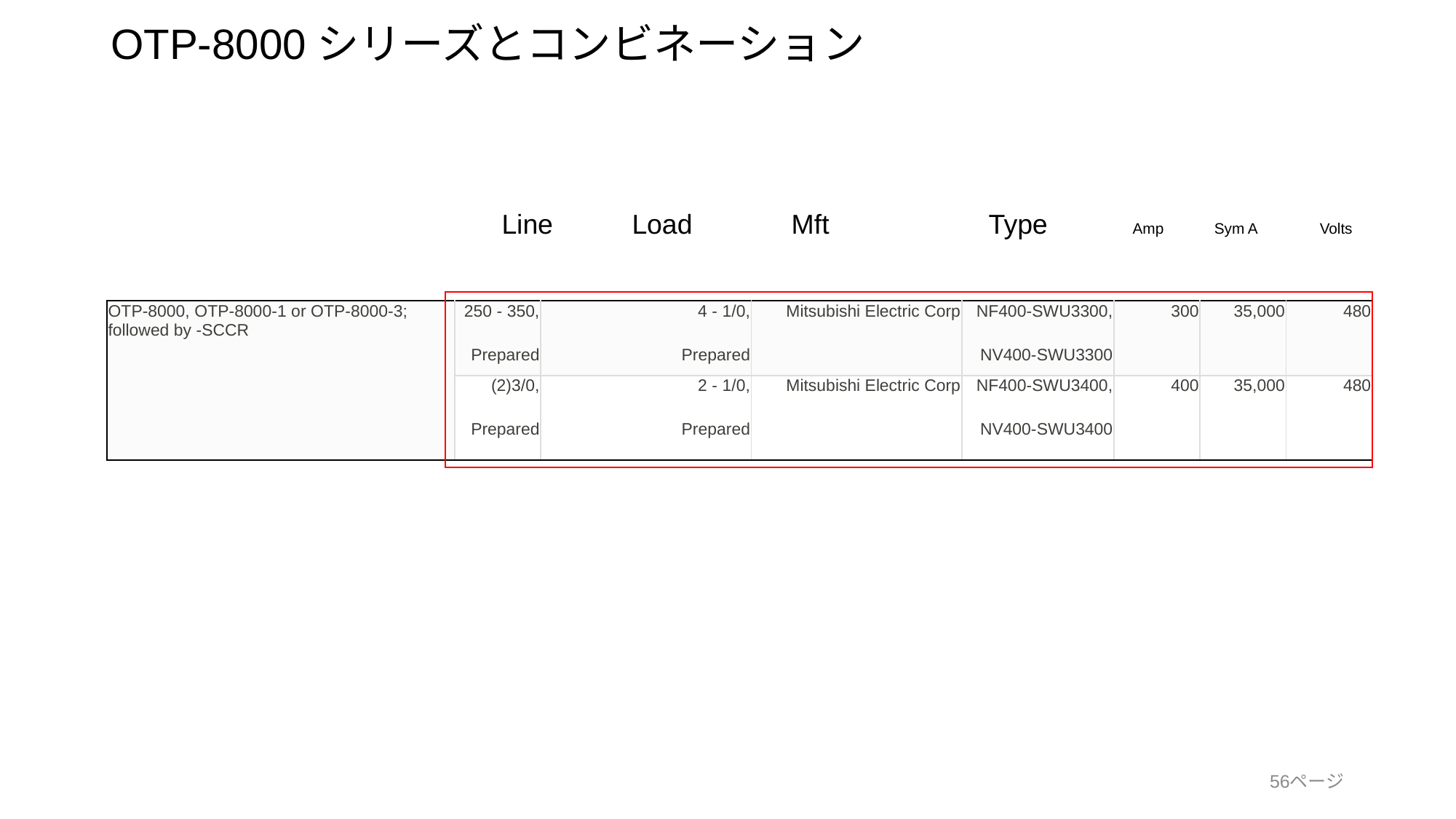

# OTP-8000シリーズとコンビネーション
Line 　     Load             Mft                     Type           Amp      　 Sym A      　　Volts

| OTP-8000, OTP-8000-1 or OTP-8000-3; followed by -SCCR | 250 - 350, | 4 - 1/0, | Mitsubishi Electric Corp | NF400-SWU3300, | 300 | 35,000 | 480 |
| --- | --- | --- | --- | --- | --- | --- | --- |
|  | Prepared | Prepared |  | NV400-SWU3300 |  |  |  |
|  | (2)3/0, | 2 - 1/0, | Mitsubishi Electric Corp | NF400-SWU3400, | 400 | 35,000 | 480 |
|  | Prepared | Prepared |  | NV400-SWU3400 |  |  |  |
56ページ